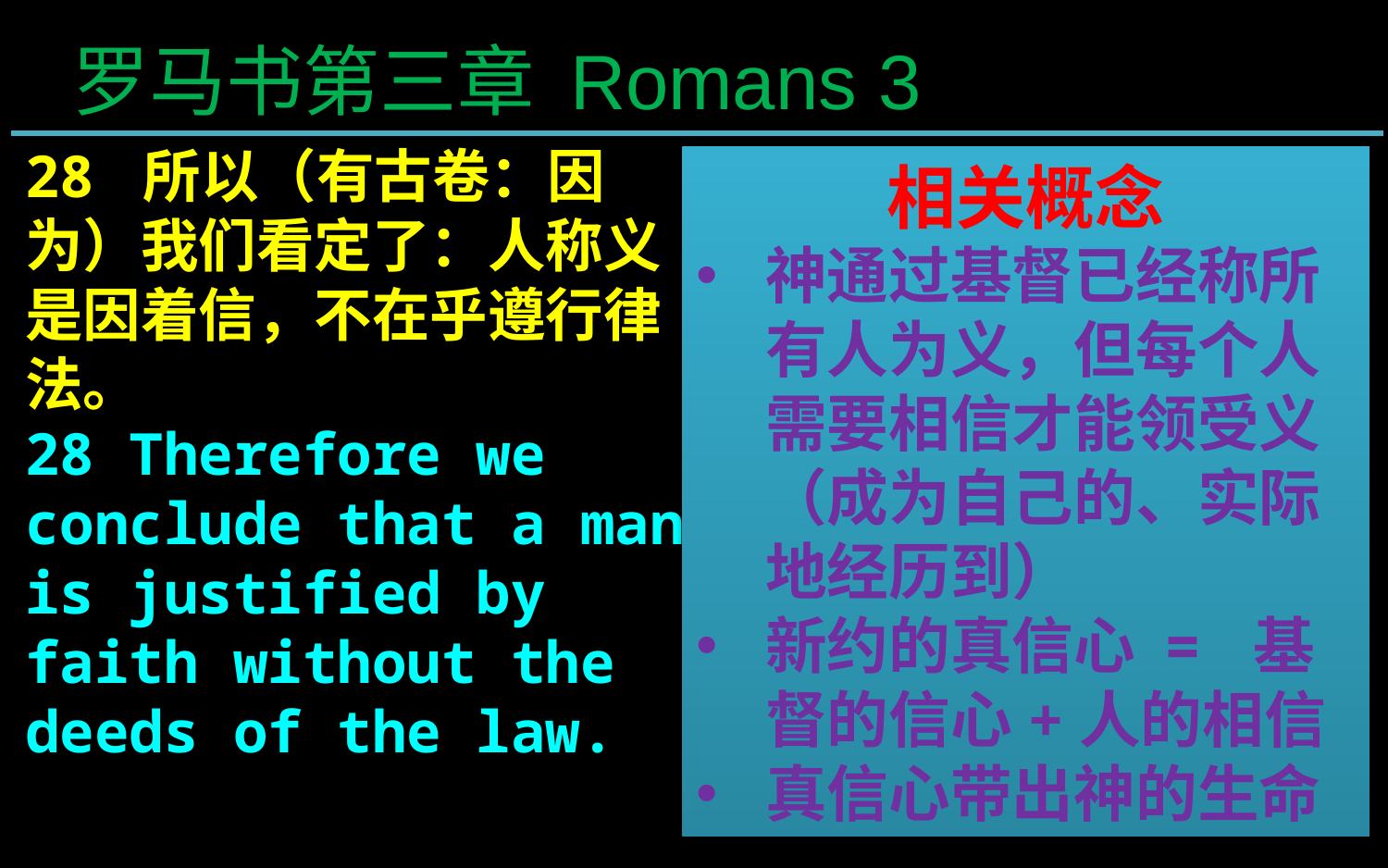

罗马书第三章 Romans 3
28 所以（有古卷：因为）我们看定了：人称义是因着信，不在乎遵行律法。
28 Therefore we conclude that a man is justified by faith without the deeds of the law.
相关概念
神通过基督已经称所有人为义，但每个人需要相信才能领受义（成为自己的、实际地经历到）
新约的真信心 = 基督的信心+人的相信
真信心带出神的生命